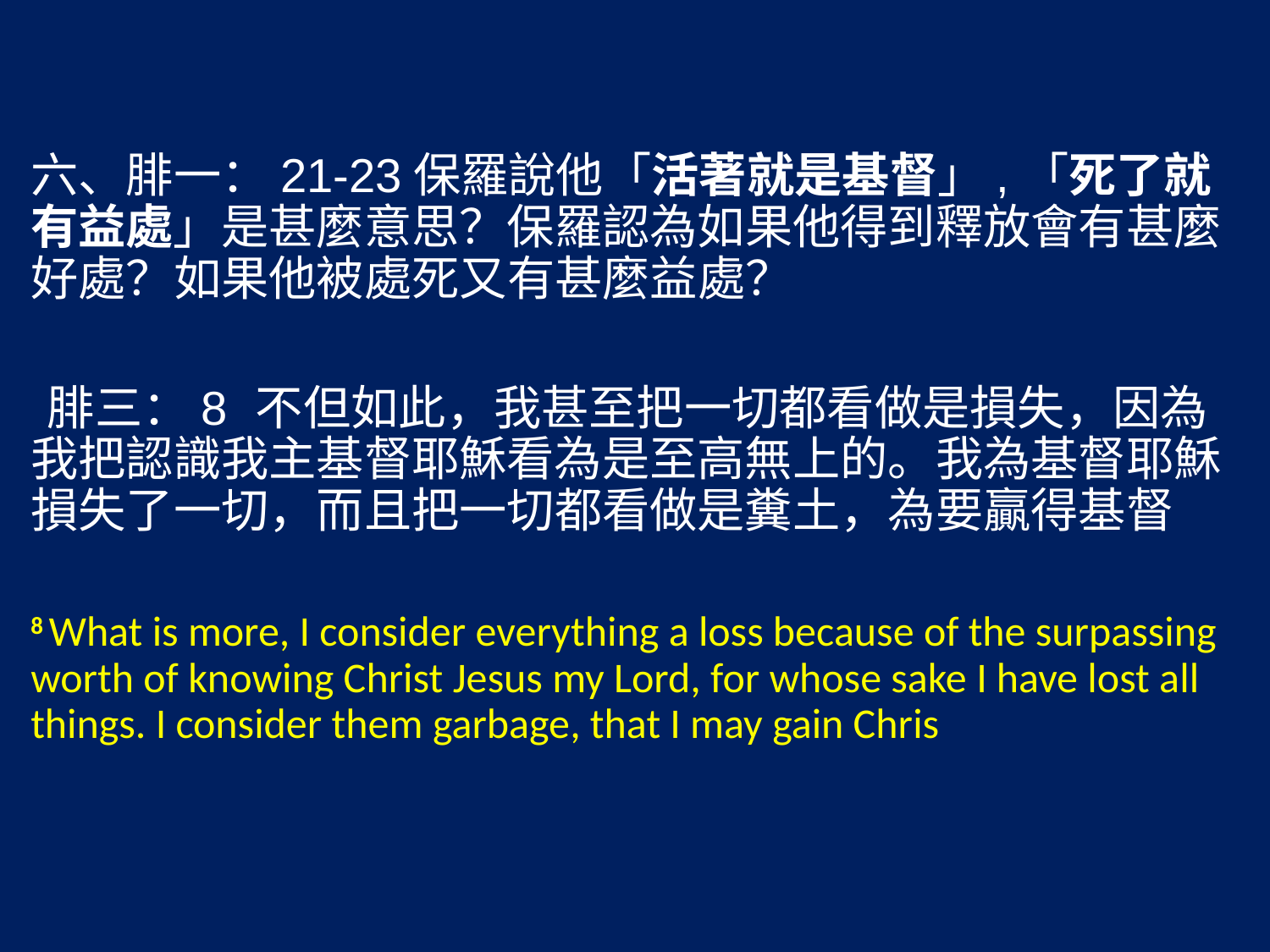

六、腓一：21-23保羅說他「活著就是基督」,「死了就有益處」是甚麼意思？保羅認為如果他得到釋放會有甚麼好處？如果他被處死又有甚麼益處？

 腓三：8  不但如此，我甚至把一切都看做是損失，因為我把認識我主基督耶穌看為是至高無上的。我為基督耶穌損失了一切，而且把一切都看做是糞土，為要贏得基督

8 What is more, I consider everything a loss because of the surpassing worth of knowing Christ Jesus my Lord, for whose sake I have lost all things. I consider them garbage, that I may gain Chris